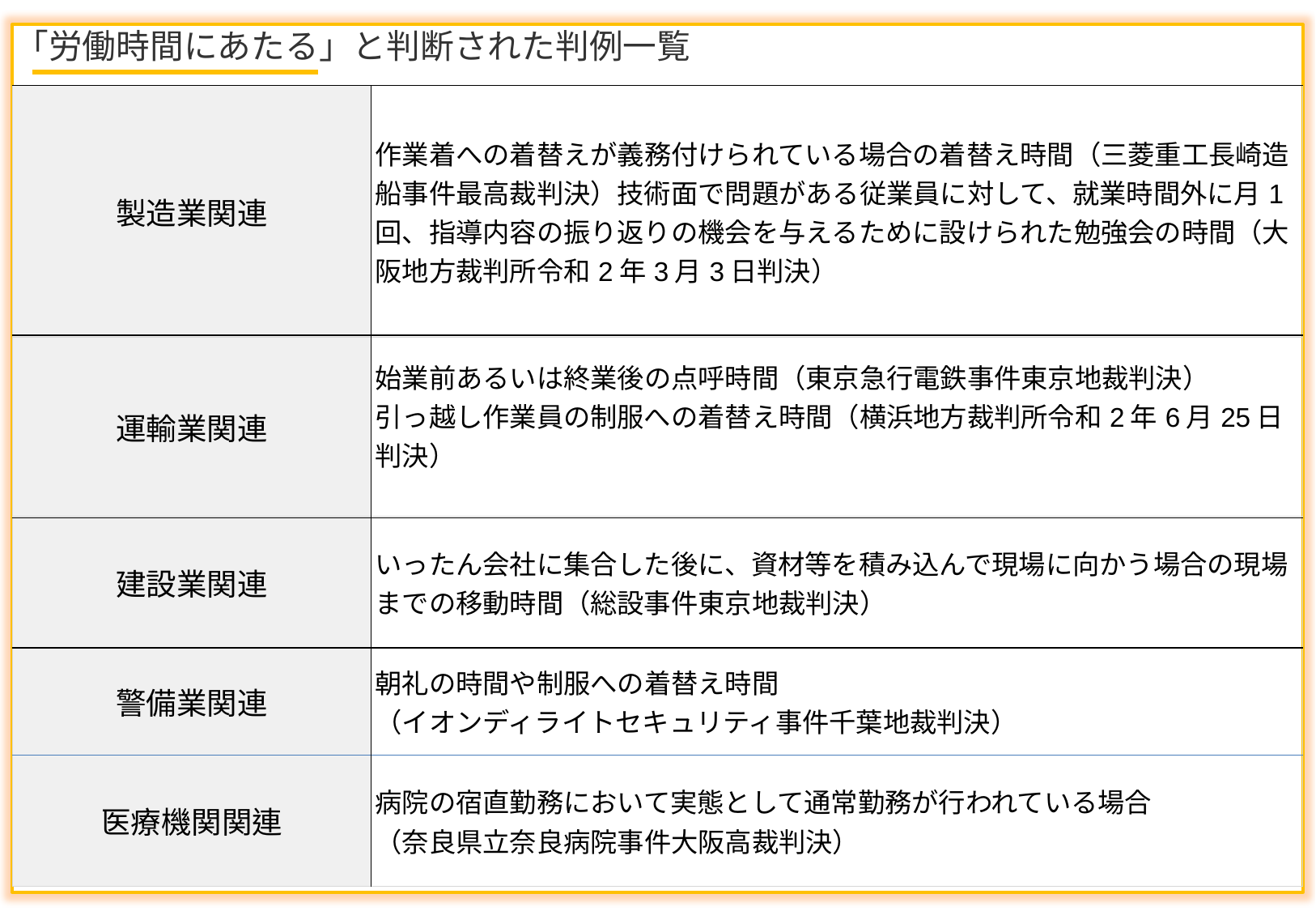

「労働時間にあたる」と判断された判例一覧

| 製造業関連 | 作業着への着替えが義務付けられている場合の着替え時間（三菱重工長崎造船事件最高裁判決）技術面で問題がある従業員に対して、就業時間外に月1回、指導内容の振り返りの機会を与えるために設けられた勉強会の時間（大阪地方裁判所令和2年3月3日判決） |
| --- | --- |
| 運輸業関連 | 始業前あるいは終業後の点呼時間（東京急行電鉄事件東京地裁判決） 引っ越し作業員の制服への着替え時間（横浜地方裁判所令和2年6月25日判決） |
| 建設業関連 | いったん会社に集合した後に、資材等を積み込んで現場に向かう場合の現場までの移動時間（総設事件東京地裁判決） |
| 警備業関連 | 朝礼の時間や制服への着替え時間 （イオンディライトセキュリティ事件千葉地裁判決） |
| 医療機関関連 | 病院の宿直勤務において実態として通常勤務が行われている場合 （奈良県立奈良病院事件大阪高裁判決） |